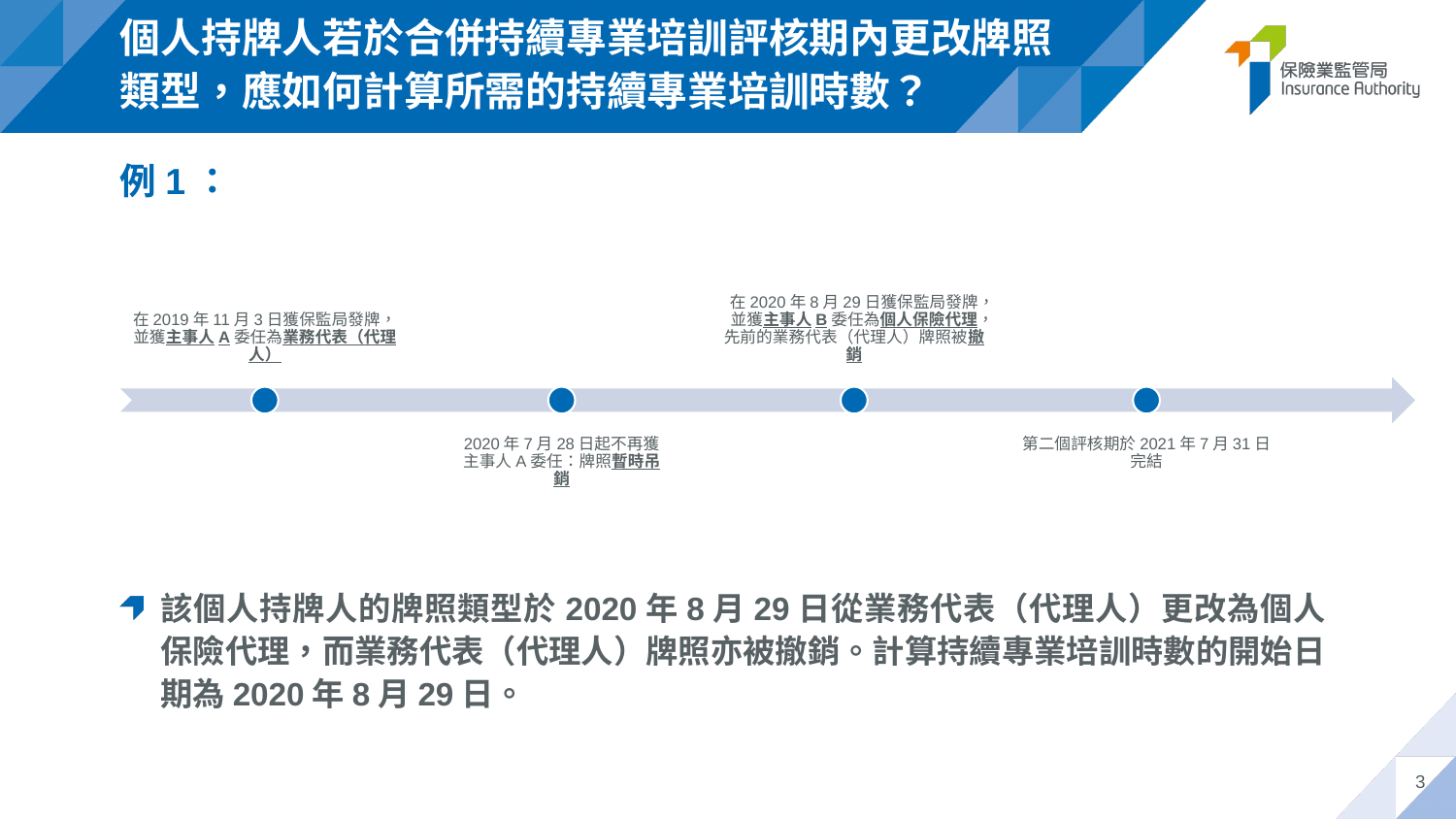

# 個人持牌人若於合併持續專業培訓評核期內更改牌照類型，應如何計算所需的持續專業培訓時數？
例1：
在2019年11月3日獲保監局發牌，並獲主事人A委任為業務代表（代理人）
2020年7月28日起不再獲主事人A委任：牌照暫時吊銷
在2020年8月29日獲保監局發牌，並獲主事人B委任為個人保險代理，先前的業務代表（代理人）牌照被撤銷
第二個評核期於2021年7月31日完結
該個人持牌人的牌照類型於2020年8月29日從業務代表（代理人）更改為個人保險代理，而業務代表（代理人）牌照亦被撤銷。計算持續專業培訓時數的開始日期為2020年8月29日。
3